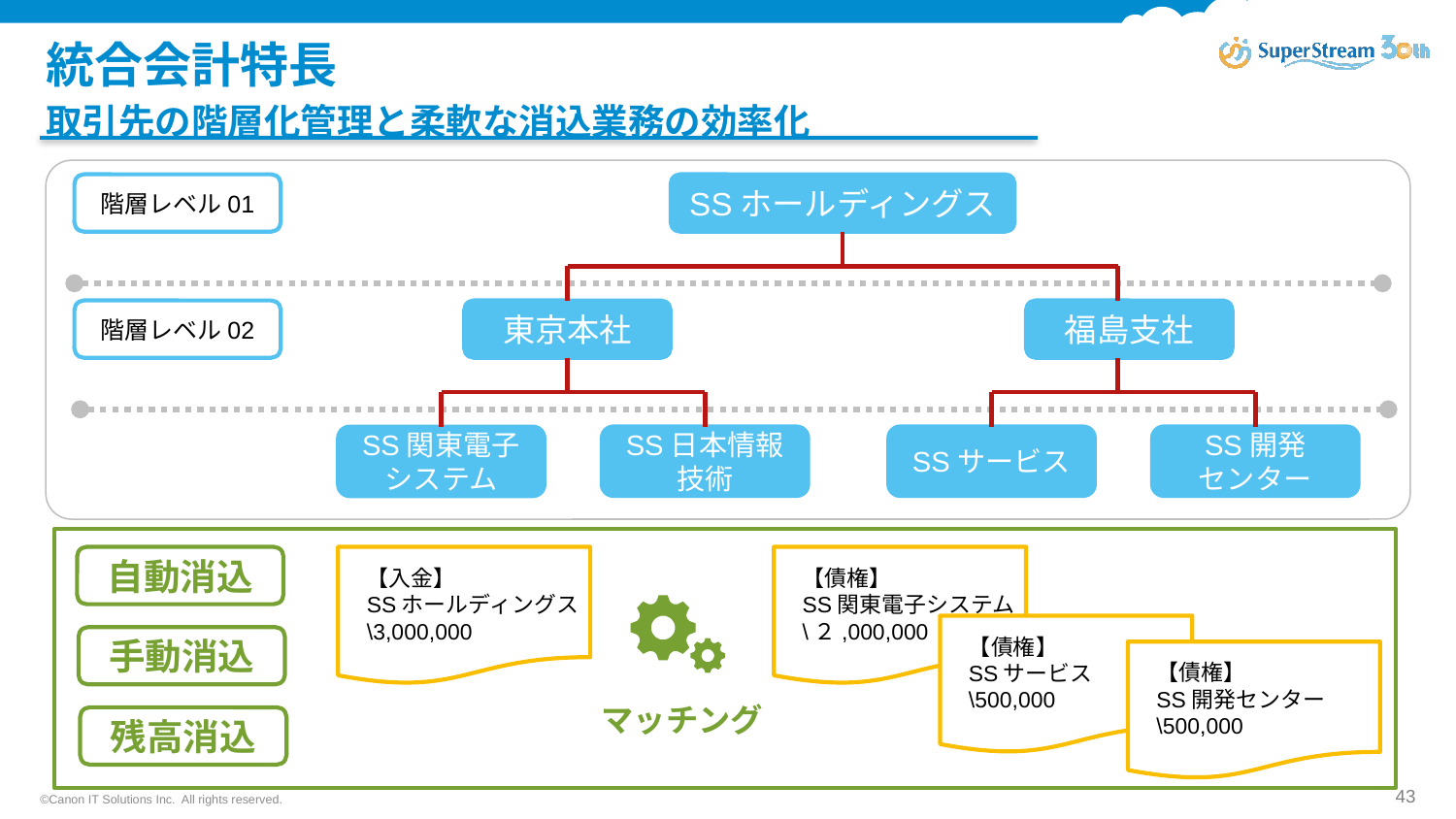

# 統合会計特長
取引先の階層化管理と柔軟な消込業務の効率化

階層レベル01
SSホールディングス
階層レベル02
東京本社
福島支社
SS関東電子システム
SS日本情報技術
SSサービス
SS開発
センター

自動消込
【入金】
SSホールディングス
\3,000,000
【債権】
SS関東電子システム\２,000,000

【債権】
SSサービス
\500,000
手動消込
【債権】
SS開発センター
\500,000
マッチング
残高消込
©Canon IT Solutions Inc.  All rights reserved.
43